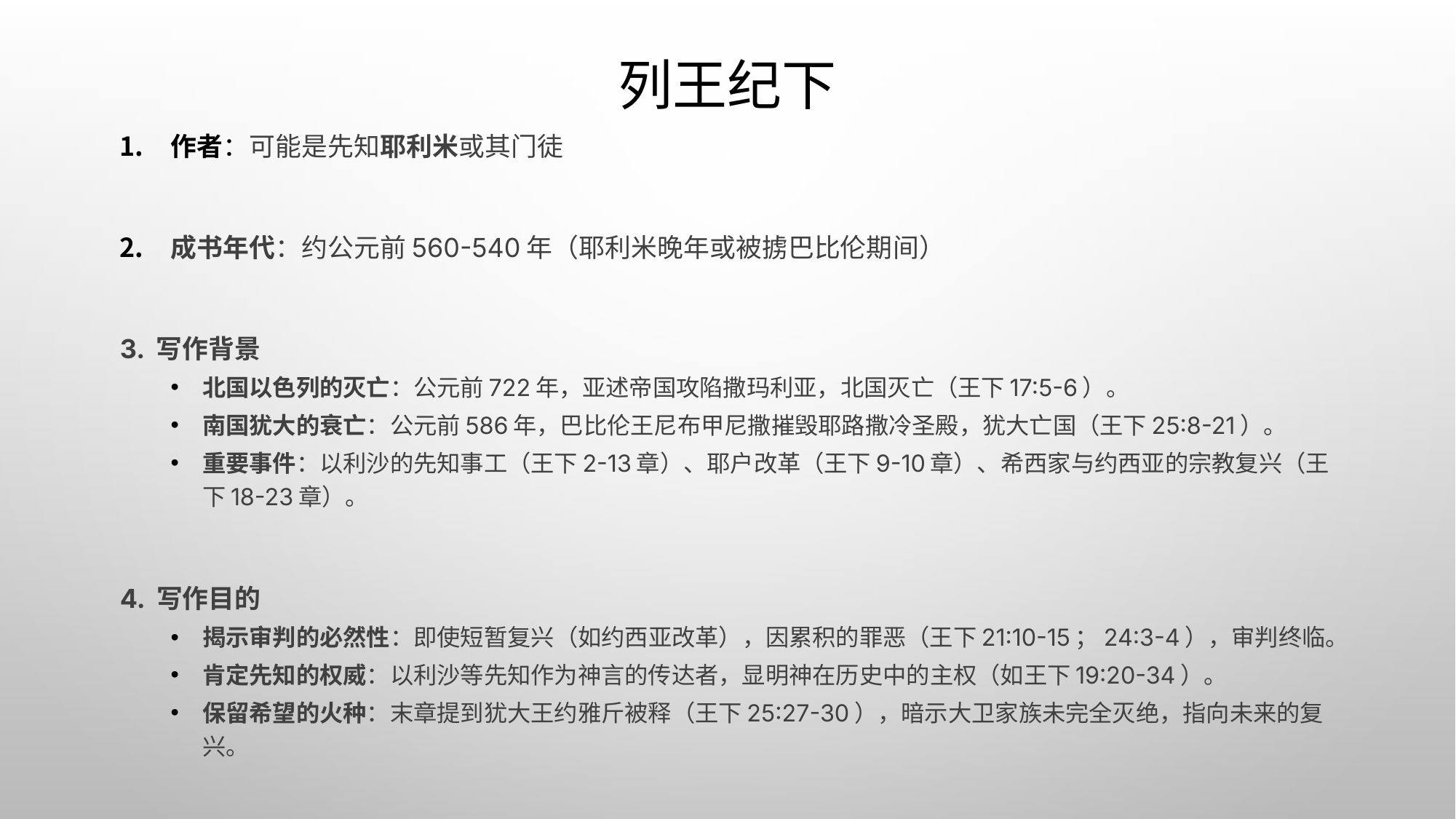

# 列王纪下
作者：可能是先知耶利米或其门徒

成书年代：约公元前560-540年（耶利米晚年或被掳巴比伦期间）

3. 写作背景
北国以色列的灭亡：公元前722年，亚述帝国攻陷撒玛利亚，北国灭亡（王下17:5-6）。
南国犹大的衰亡：公元前586年，巴比伦王尼布甲尼撒摧毁耶路撒冷圣殿，犹大亡国（王下25:8-21）。
重要事件：以利沙的先知事工（王下2-13章）、耶户改革（王下9-10章）、希西家与约西亚的宗教复兴（王下18-23章）。

4. 写作目的
揭示审判的必然性：即使短暂复兴（如约西亚改革），因累积的罪恶（王下21:10-15；24:3-4），审判终临。
肯定先知的权威：以利沙等先知作为神言的传达者，显明神在历史中的主权（如王下19:20-34）。
保留希望的火种：末章提到犹大王约雅斤被释（王下25:27-30），暗示大卫家族未完全灭绝，指向未来的复兴。